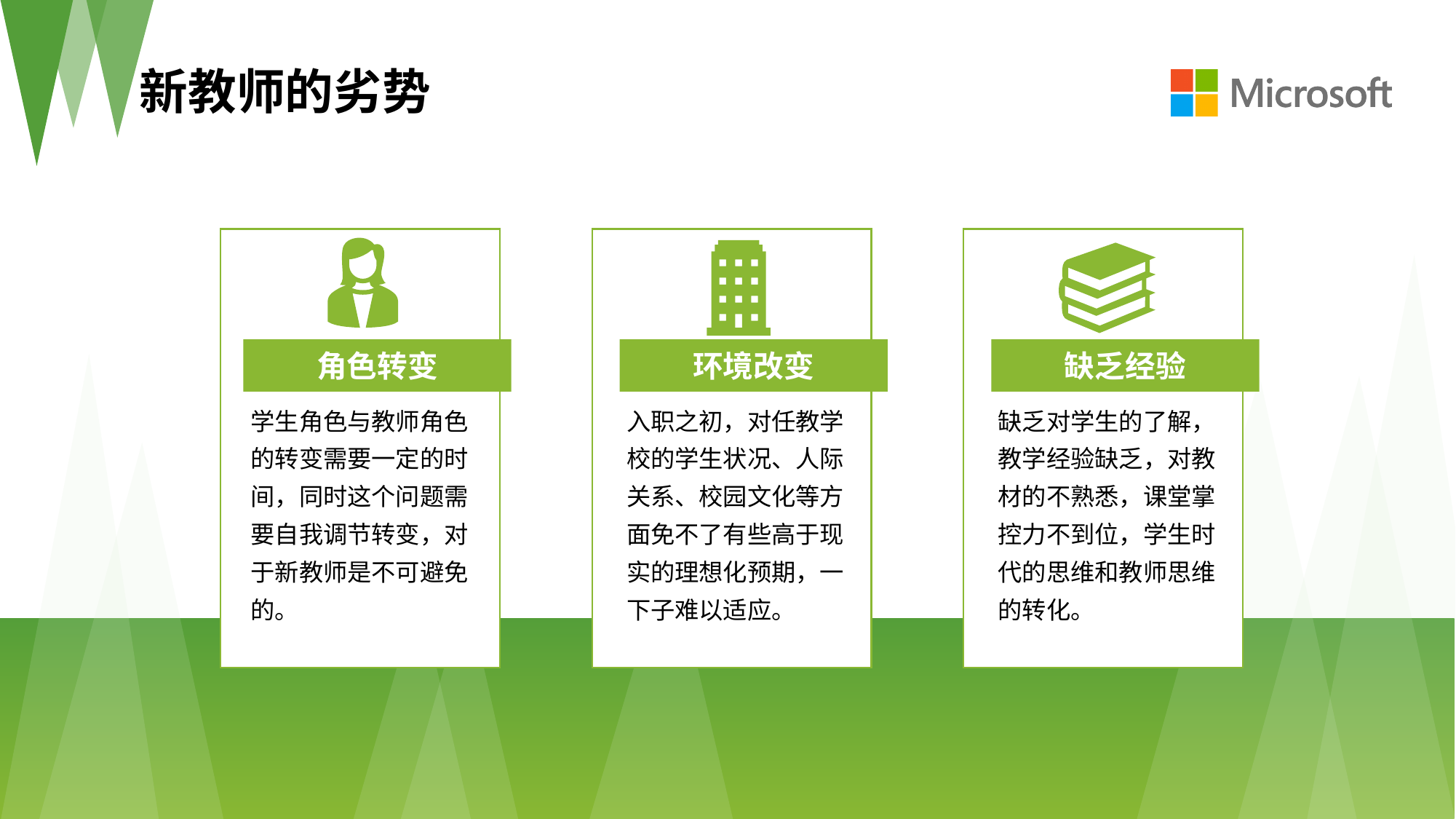

新教师的劣势

学生角色与教师角色的转变需要一定的时间，同时这个问题需要自我调节转变，对于新教师是不可避免的。

入职之初，对任教学校的学生状况、人际关系、校园文化等方面免不了有些高于现实的理想化预期，一下子难以适应。

缺乏对学生的了解，教学经验缺乏，对教材的不熟悉，课堂掌控力不到位，学生时代的思维和教师思维的转化。

角色转变
环境改变
缺乏经验